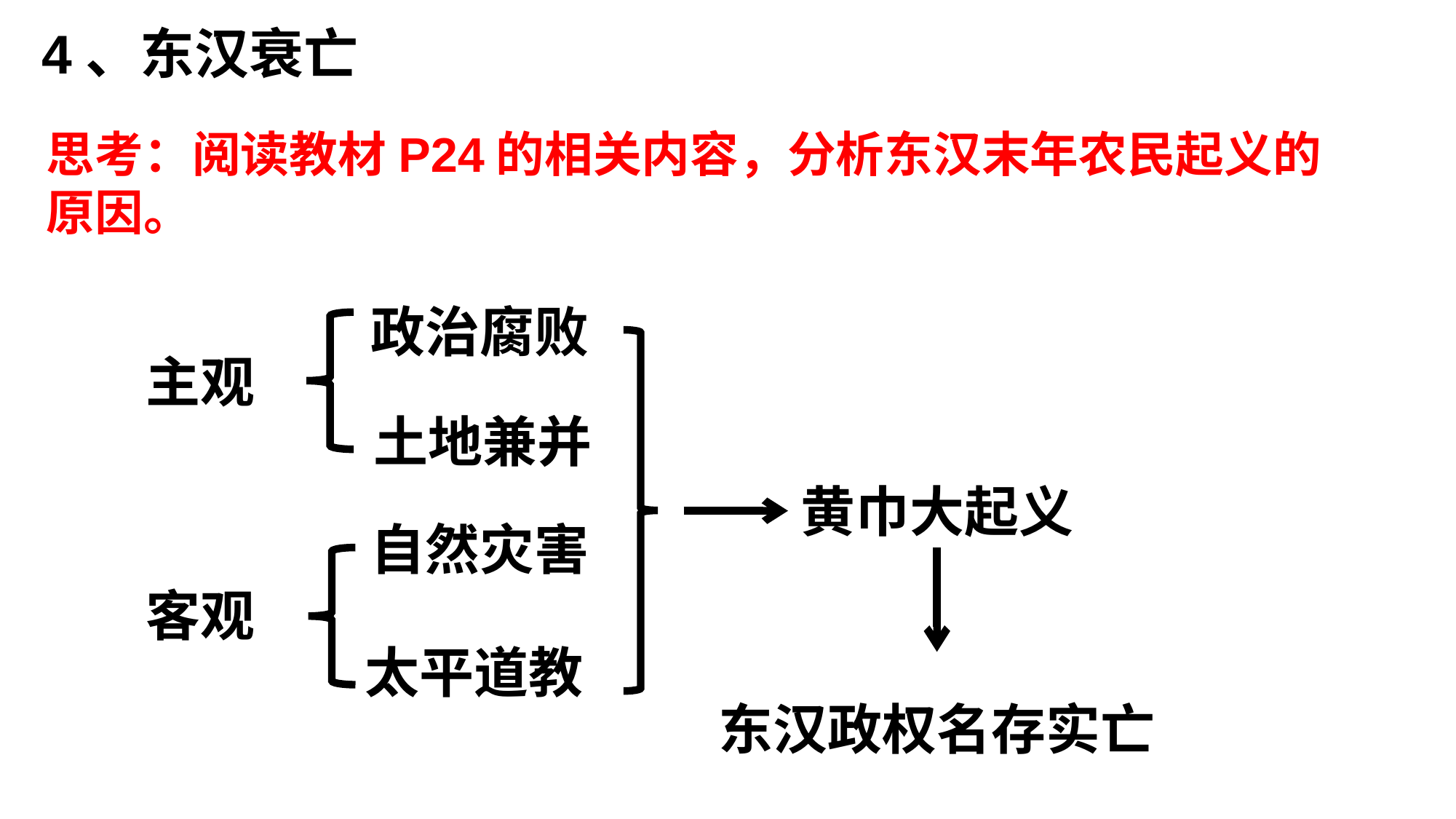

4、东汉衰亡
思考：阅读教材P24的相关内容，分析东汉末年农民起义的原因。
政治腐败

主观
土地兼并
黄巾大起义
自然灾害

客观
太平道教
东汉政权名存实亡